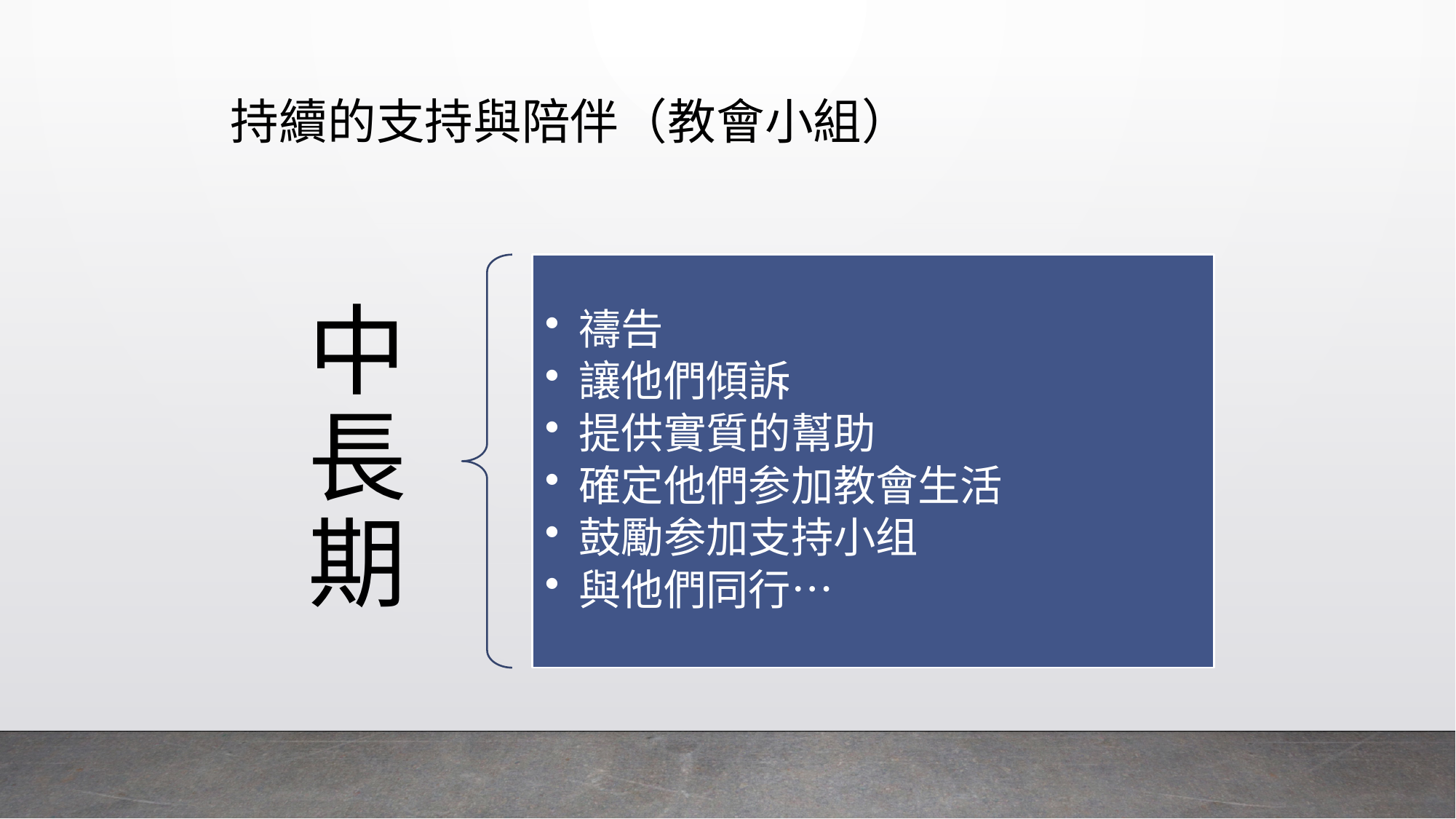

# 持續的支持與陪伴（教會小組）
中長期
禱告
讓他們傾訴
提供實質的幫助
確定他們参加教會生活
鼓勵参加支持小组
與他們同行…